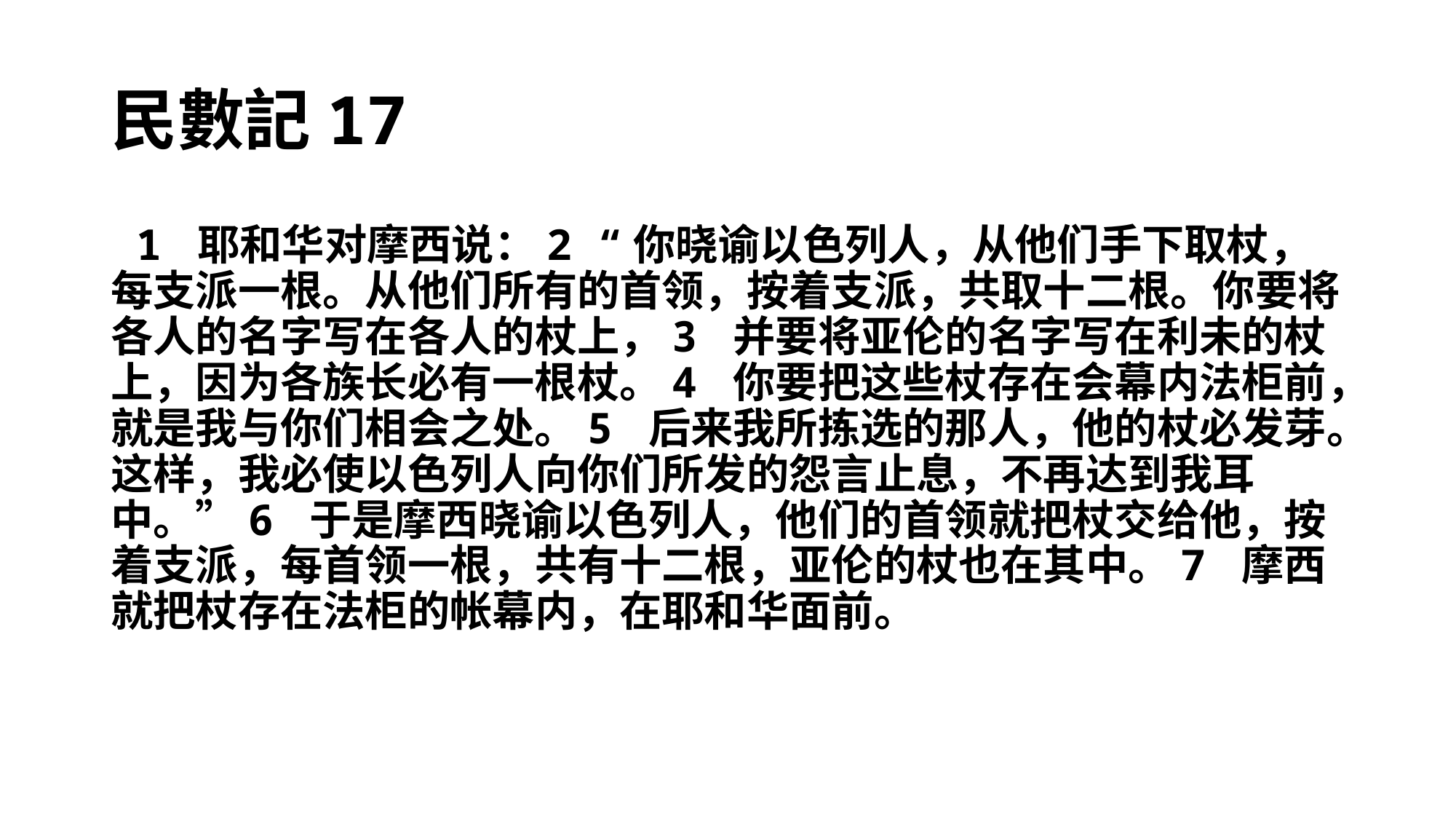

# 民數記17
​ 1 耶和华对摩西说：2 “你晓谕以色列人，从他们手下取杖，每支派一根。从他们所有的首领，按着支派，共取十二根。你要将各人的名字写在各人的杖上，3 并要将亚伦的名字写在利未的杖上，因为各族长必有一根杖。4 你要把这些杖存在会幕内法柜前，就是我与你们相会之处。5 后来我所拣选的那人，他的杖必发芽。这样，我必使以色列人向你们所发的怨言止息，不再达到我耳中。”6 于是摩西晓谕以色列人，他们的首领就把杖交给他，按着支派，每首领一根，共有十二根，亚伦的杖也在其中。7 摩西就把杖存在法柜的帐幕内，在耶和华面前。